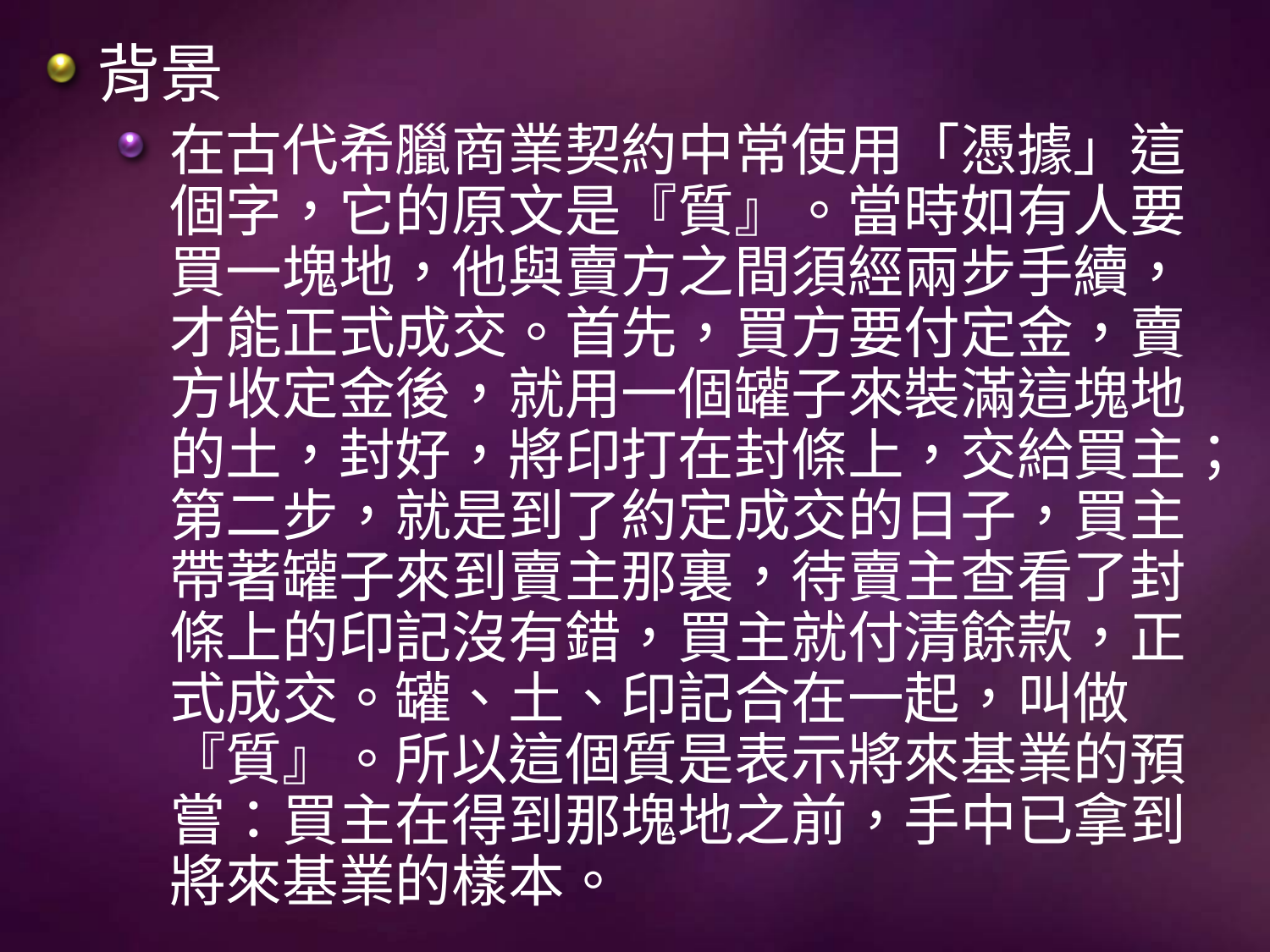

背景
在古代希臘商業契約中常使用「憑據」這個字，它的原文是『質』。當時如有人要買一塊地，他與賣方之間須經兩步手續，才能正式成交。首先，買方要付定金，賣方收定金後，就用一個罐子來裝滿這塊地的土，封好，將印打在封條上，交給買主；第二步，就是到了約定成交的日子，買主帶著罐子來到賣主那裏，待賣主查看了封條上的印記沒有錯，買主就付清餘款，正式成交。罐、土、印記合在一起，叫做『質』。所以這個質是表示將來基業的預嘗：買主在得到那塊地之前，手中已拿到將來基業的樣本。